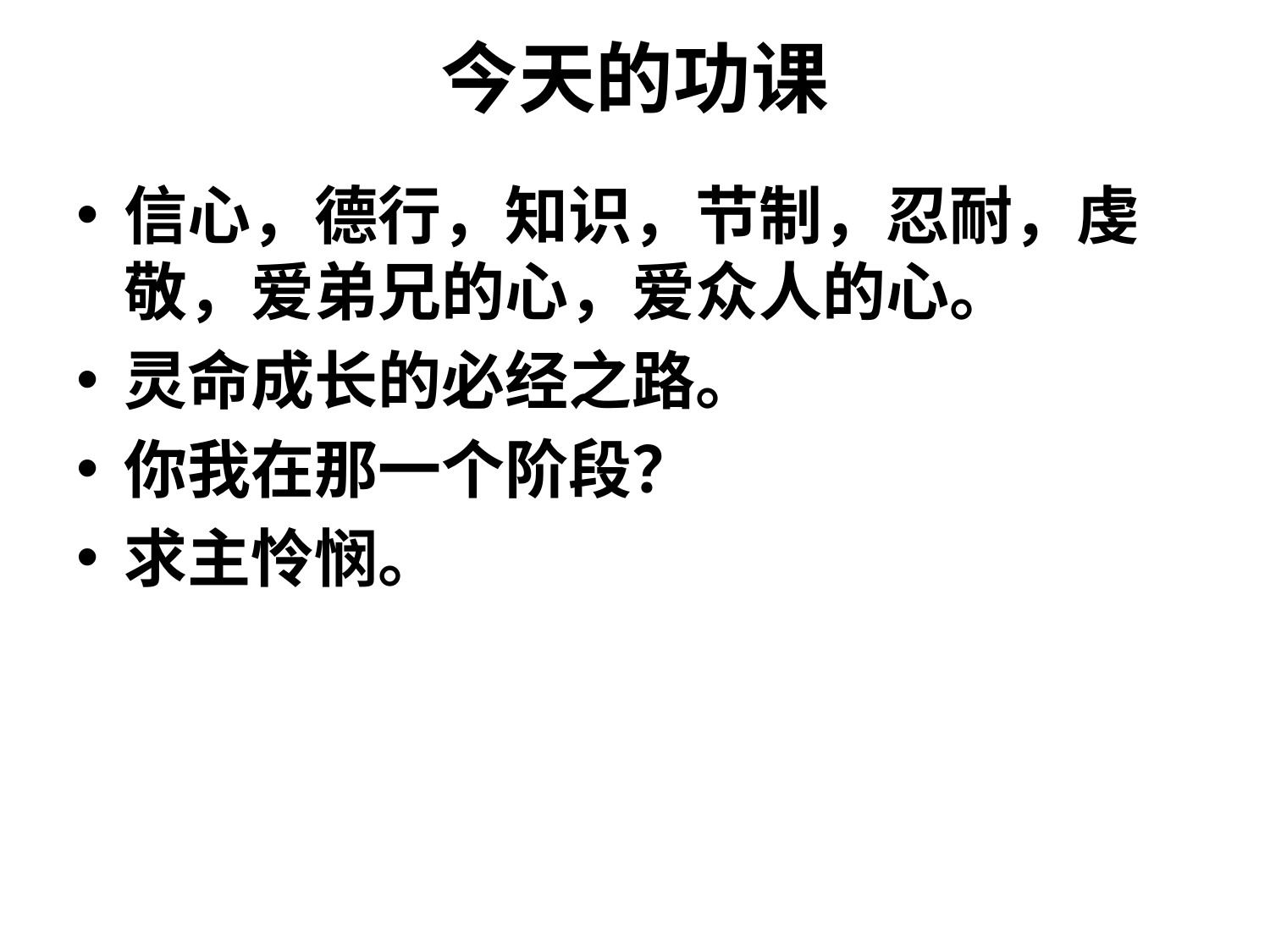

# 今天的功课
信心，德行，知识，节制，忍耐，虔敬，爱弟兄的心，爱众人的心。
灵命成长的必经之路。
你我在那一个阶段？
求主怜悯。